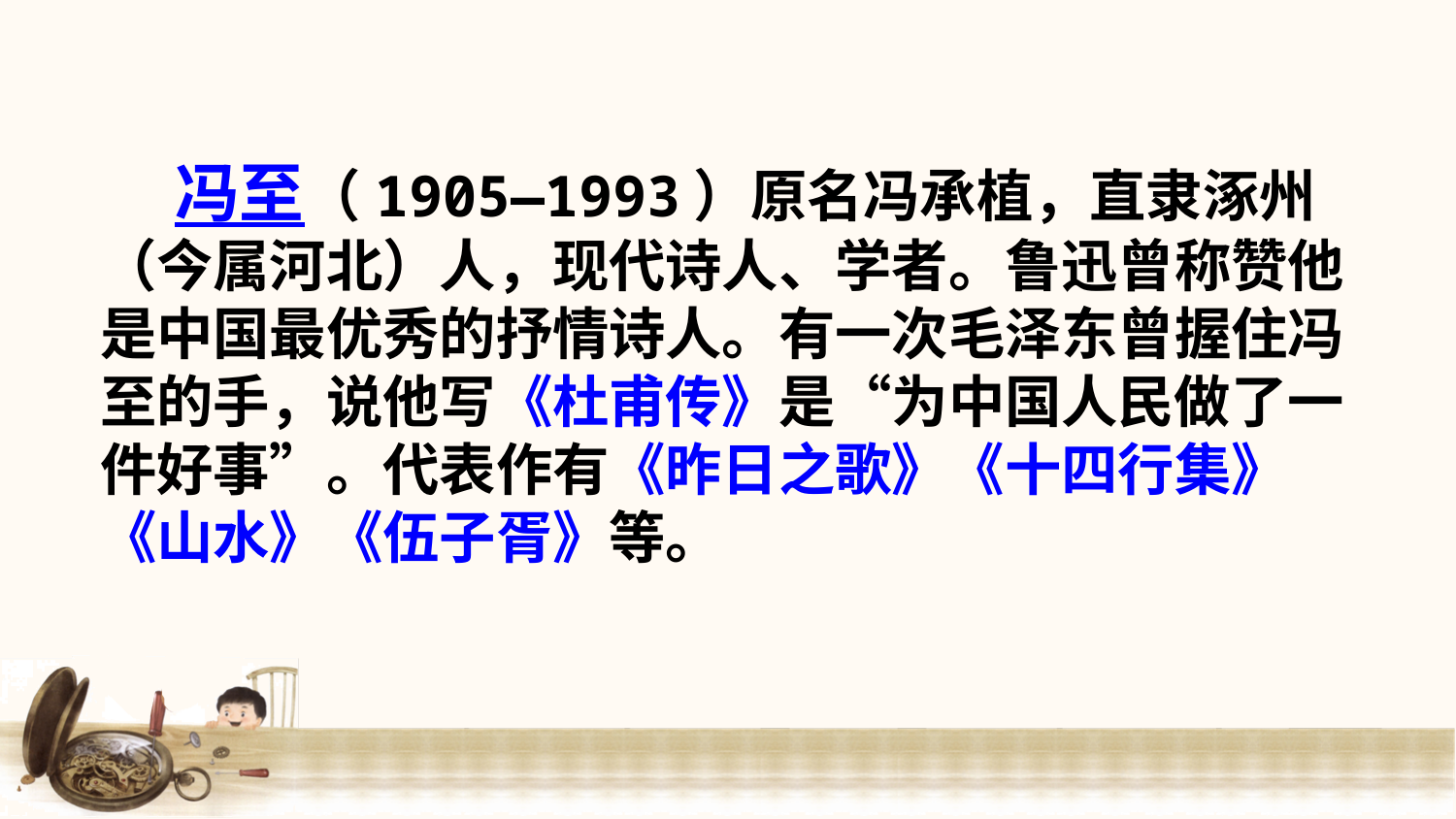

冯至（1905—1993）原名冯承植，直隶涿州（今属河北）人，现代诗人、学者。鲁迅曾称赞他是中国最优秀的抒情诗人。有一次毛泽东曾握住冯至的手，说他写《杜甫传》是“为中国人民做了一件好事”。代表作有《昨日之歌》《十四行集》《山水》《伍子胥》等。